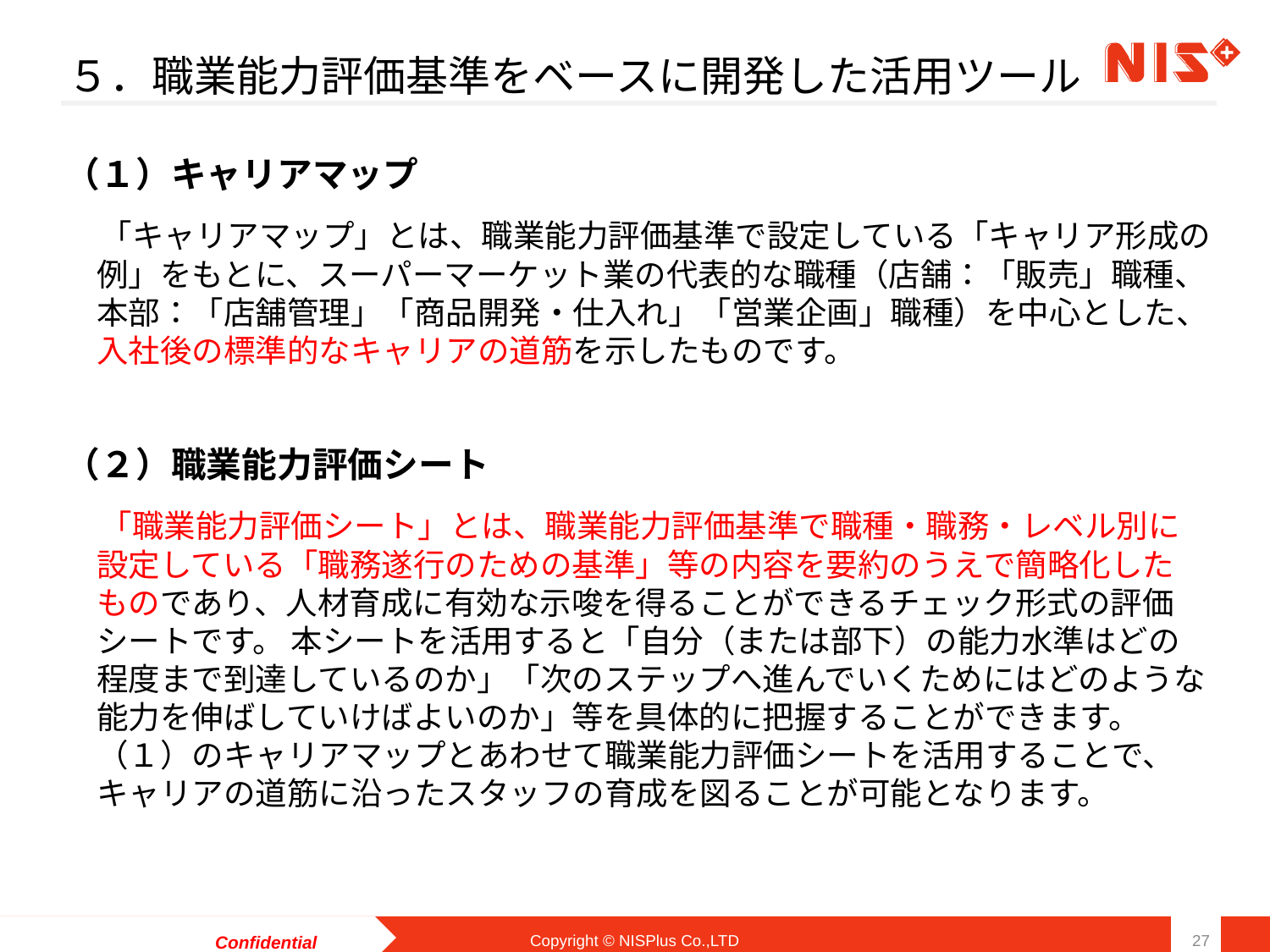

# ５．職業能力評価基準をベースに開発した活用ツール
（１）キャリアマップ
　「キャリアマップ」とは、職業能力評価基準で設定している「キャリア形成の例」をもとに、スーパーマーケット業の代表的な職種（店舗：「販売」職種、本部：「店舗管理」「商品開発・仕入れ」「営業企画」職種）を中心とした、入社後の標準的なキャリアの道筋を示したものです。

（２）職業能力評価シート
　「職業能力評価シート」とは、職業能力評価基準で職種・職務・レベル別に　設定している「職務遂行のための基準」等の内容を要約のうえで簡略化した　ものであり、人材育成に有効な示唆を得ることができるチェック形式の評価シートです。 本シートを活用すると「自分（または部下）の能力水準はどの　程度まで到達しているのか」「次のステップへ進んでいくためにはどのような能力を伸ばしていけばよいのか」等を具体的に把握することができます。（１）のキャリアマップとあわせて職業能力評価シートを活用することで、キャリアの道筋に沿ったスタッフの育成を図ることが可能となります。

Copyright © NISPlus Co.,LTD
27